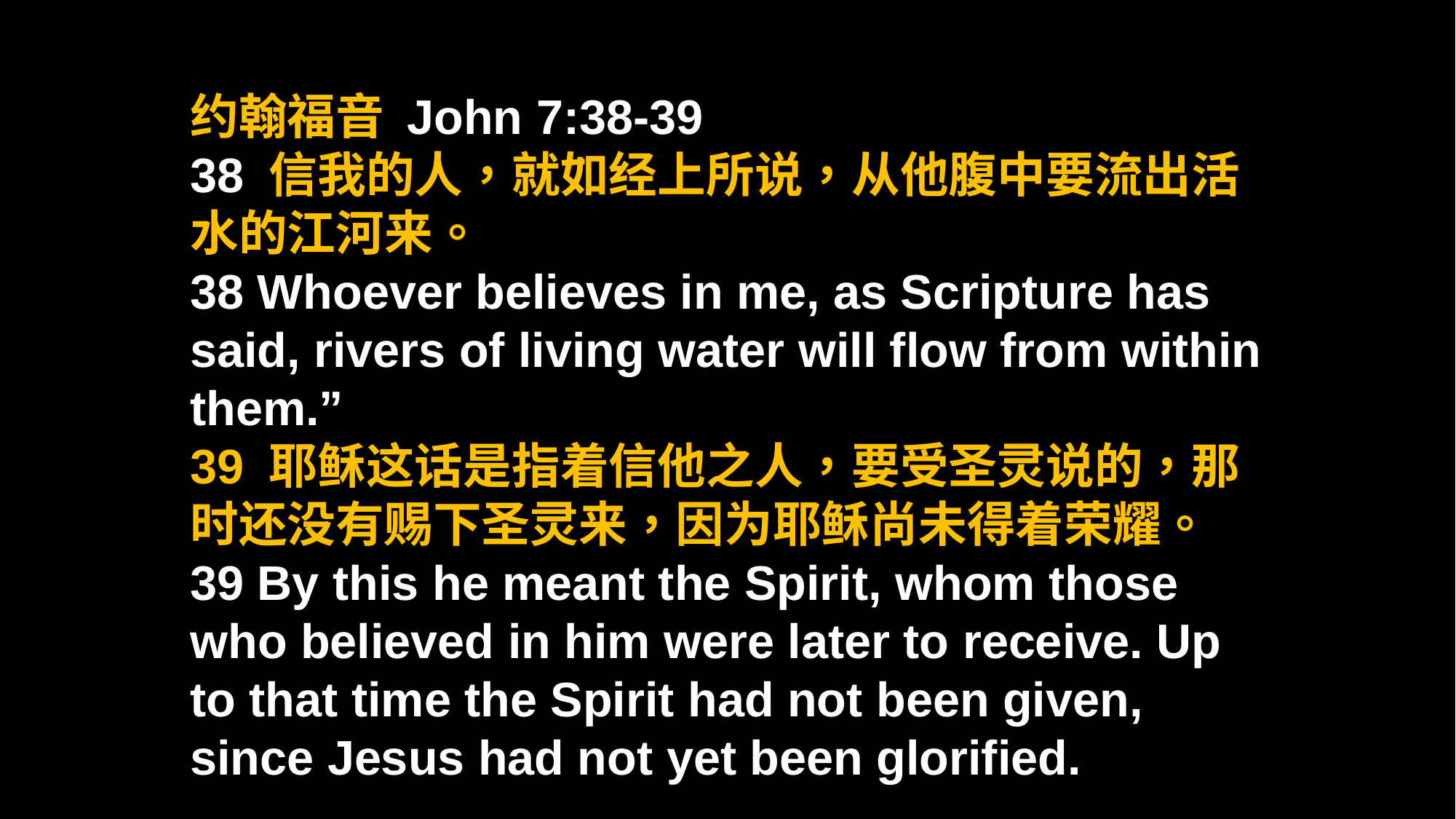

约翰福音 John 7:38-39
38 信我的人，就如经上所说，从他腹中要流出活水的江河来。
38 Whoever believes in me, as Scripture has said, rivers of living water will flow from within them.”
39 耶稣这话是指着信他之人，要受圣灵说的，那时还没有赐下圣灵来，因为耶稣尚未得着荣耀。
39 By this he meant the Spirit, whom those who believed in him were later to receive. Up to that time the Spirit had not been given, since Jesus had not yet been glorified.